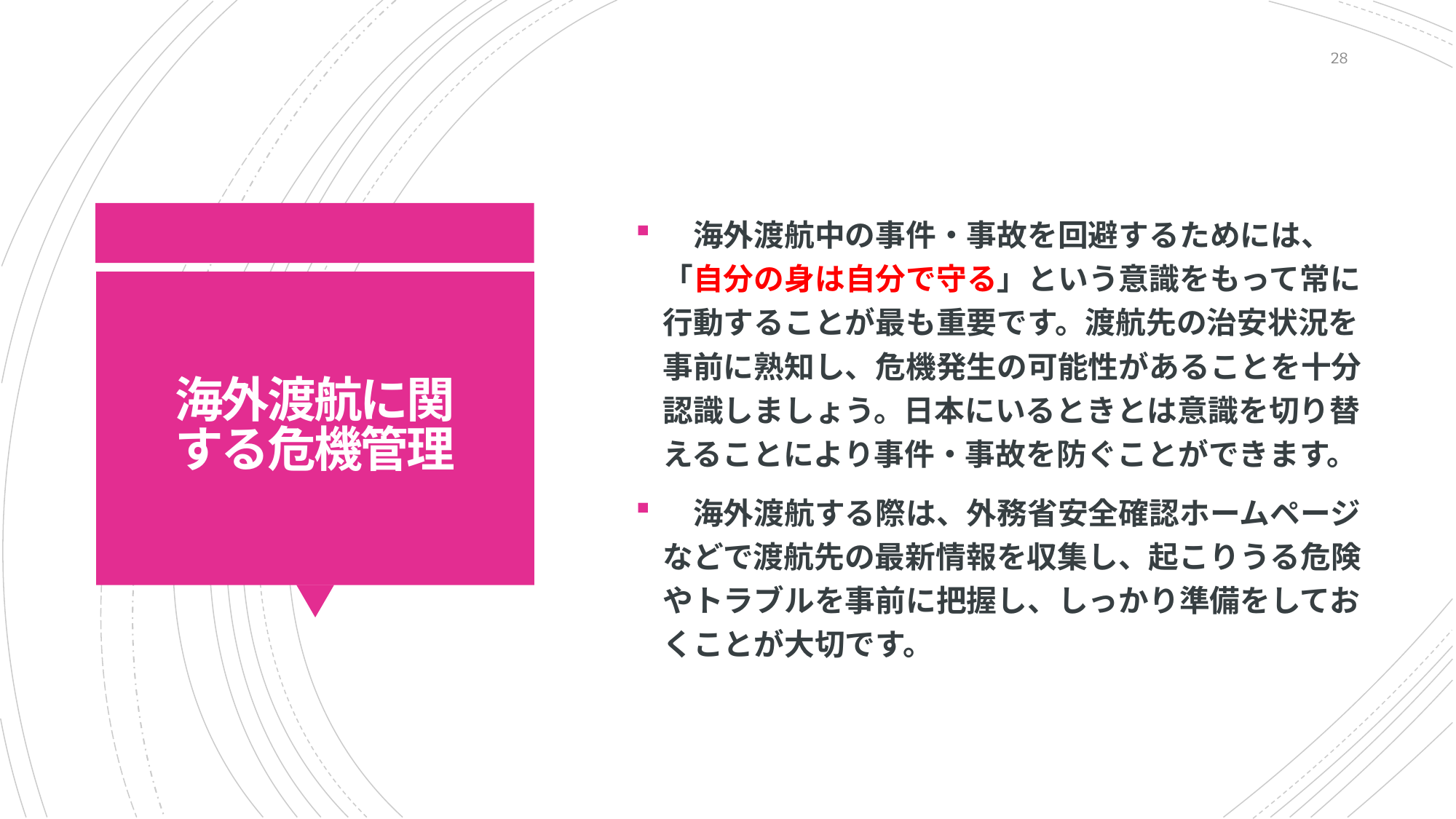

28
　海外渡航中の事件・事故を回避するためには、「自分の身は自分で守る」という意識をもって常に行動することが最も重要です。渡航先の治安状況を事前に熟知し、危機発生の可能性があることを十分認識しましょう。日本にいるときとは意識を切り替えることにより事件・事故を防ぐことができます。
　海外渡航する際は、外務省安全確認ホームページなどで渡航先の最新情報を収集し、起こりうる危険やトラブルを事前に把握し、しっかり準備をしておくことが大切です。
# 海外渡航に関 する危機管理